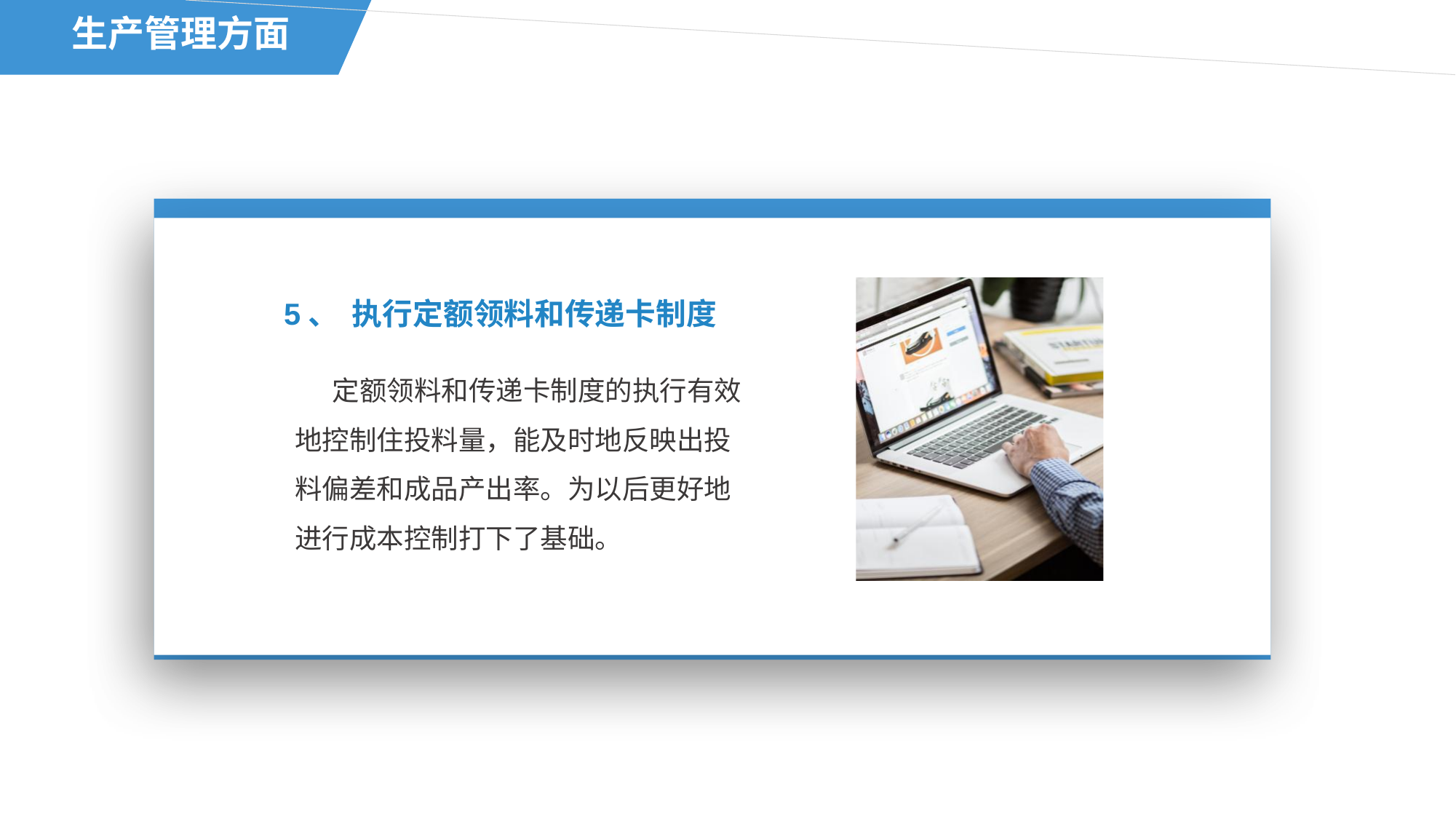

生产管理方面

5、  执行定额领料和传递卡制度
     定额领料和传递卡制度的执行有效地控制住投料量，能及时地反映出投料偏差和成品产出率。为以后更好地进行成本控制打下了基础。